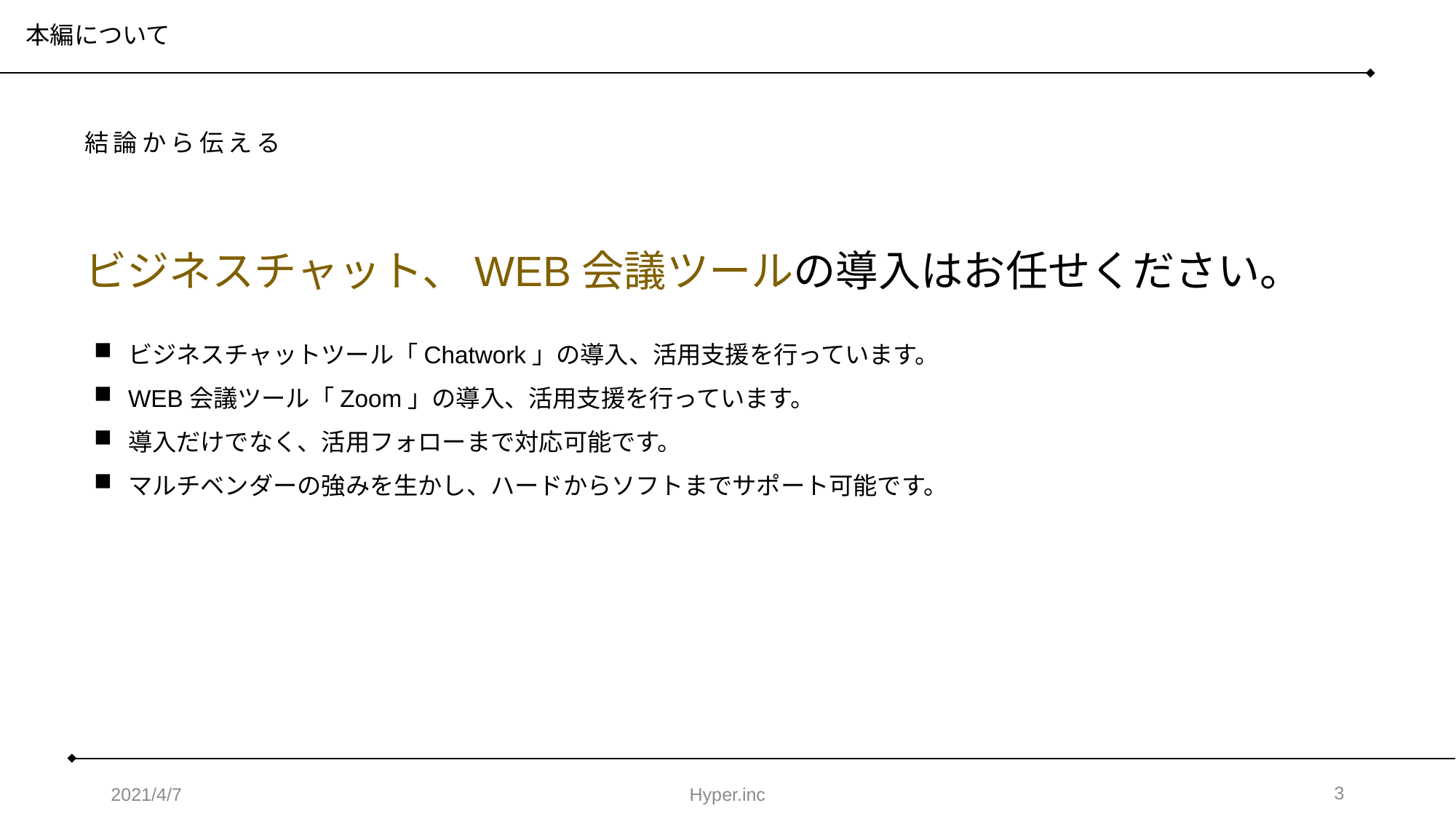

# 本編について
結論から伝える
ビジネスチャット、WEB会議ツールの導入はお任せください。
ビジネスチャットツール「Chatwork」の導入、活用支援を行っています。
WEB会議ツール「Zoom」の導入、活用支援を行っています。
導入だけでなく、活用フォローまで対応可能です。
マルチベンダーの強みを生かし、ハードからソフトまでサポート可能です。
3
Hyper.inc
2021/4/7